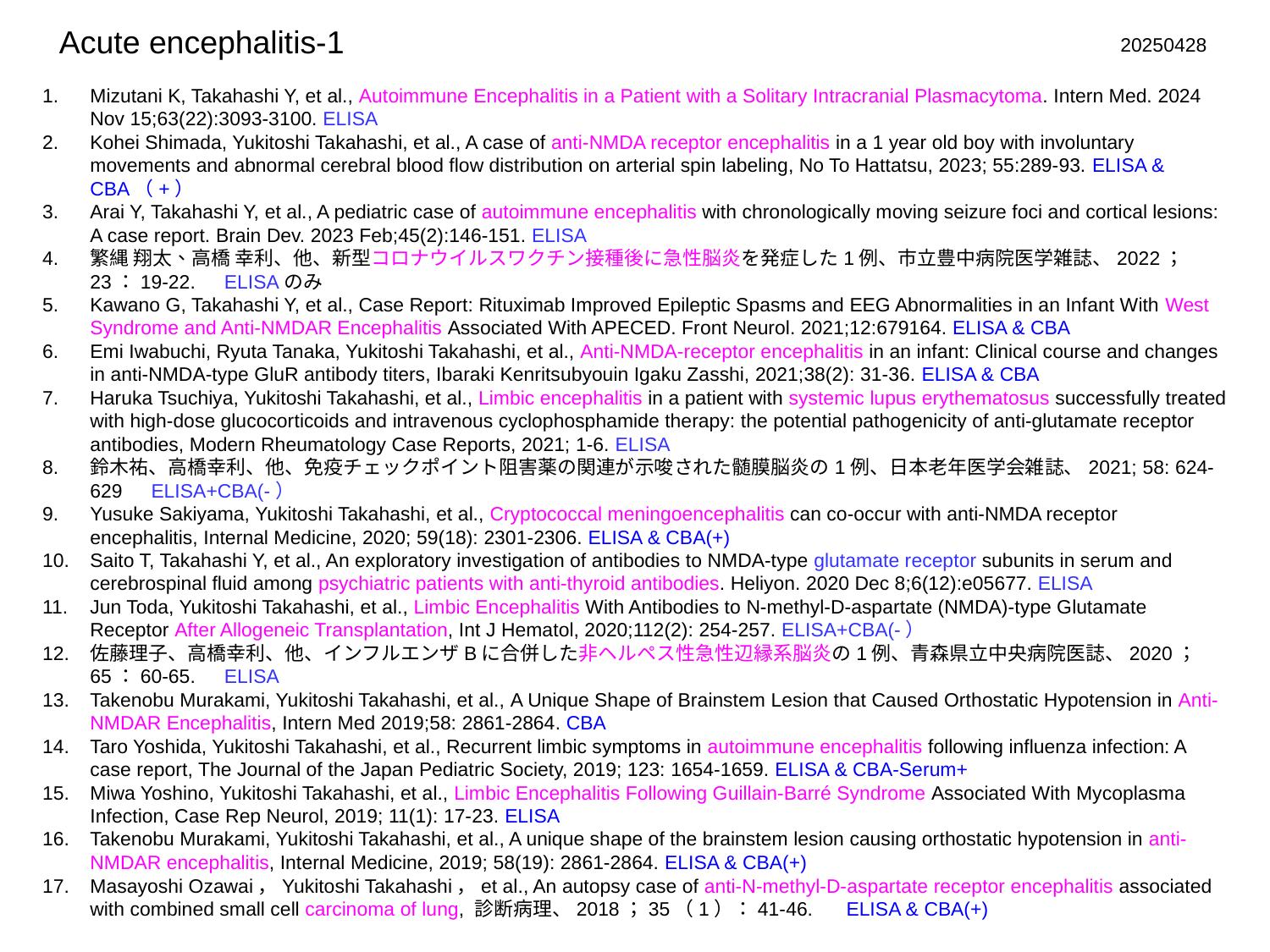

Acute encephalitis-1
20250428
Mizutani K, Takahashi Y, et al., Autoimmune Encephalitis in a Patient with a Solitary Intracranial Plasmacytoma. Intern Med. 2024 Nov 15;63(22):3093-3100. ELISA
Kohei Shimada, Yukitoshi Takahashi, et al., A case of anti-NMDA receptor encephalitis in a 1 year old boy with involuntary movements and abnormal cerebral blood flow distribution on arterial spin labeling, No To Hattatsu, 2023; 55:289-93. ELISA & CBA（+）
Arai Y, Takahashi Y, et al., A pediatric case of autoimmune encephalitis with chronologically moving seizure foci and cortical lesions: A case report. Brain Dev. 2023 Feb;45(2):146-151. ELISA
繁縄 翔太、高橋 幸利、他、新型コロナウイルスワクチン接種後に急性脳炎を発症した1例、市立豊中病院医学雑誌、2022；23：19-22.　ELISAのみ
Kawano G, Takahashi Y, et al., Case Report: Rituximab Improved Epileptic Spasms and EEG Abnormalities in an Infant With West Syndrome and Anti-NMDAR Encephalitis Associated With APECED. Front Neurol. 2021;12:679164. ELISA & CBA
Emi Iwabuchi, Ryuta Tanaka, Yukitoshi Takahashi, et al., Anti-NMDA-receptor encephalitis in an infant: Clinical course and changes in anti-NMDA-type GluR antibody titers, Ibaraki Kenritsubyouin Igaku Zasshi, 2021;38(2): 31-36. ELISA & CBA
Haruka Tsuchiya, Yukitoshi Takahashi, et al., Limbic encephalitis in a patient with systemic lupus erythematosus successfully treated with high-dose glucocorticoids and intravenous cyclophosphamide therapy: the potential pathogenicity of anti-glutamate receptor antibodies, Modern Rheumatology Case Reports, 2021; 1-6. ELISA
鈴木祐、高橋幸利、他、免疫チェックポイント阻害薬の関連が示唆された髄膜脳炎の1例、日本老年医学会雑誌、2021; 58: 624-629　ELISA+CBA(-）
Yusuke Sakiyama, Yukitoshi Takahashi, et al., Cryptococcal meningoencephalitis can co-occur with anti-NMDA receptor encephalitis, Internal Medicine, 2020; 59(18): 2301-2306. ELISA & CBA(+)
Saito T, Takahashi Y, et al., An exploratory investigation of antibodies to NMDA-type glutamate receptor subunits in serum and cerebrospinal fluid among psychiatric patients with anti-thyroid antibodies. Heliyon. 2020 Dec 8;6(12):e05677. ELISA
Jun Toda, Yukitoshi Takahashi, et al., Limbic Encephalitis With Antibodies to N-methyl-D-aspartate (NMDA)-type Glutamate Receptor After Allogeneic Transplantation, Int J Hematol, 2020;112(2): 254-257. ELISA+CBA(-）
佐藤理子、高橋幸利、他、インフルエンザBに合併した非ヘルペス性急性辺縁系脳炎の1例、青森県立中央病院医誌、2020；65：60-65.　ELISA
Takenobu Murakami, Yukitoshi Takahashi, et al., A Unique Shape of Brainstem Lesion that Caused Orthostatic Hypotension in Anti-NMDAR Encephalitis, Intern Med 2019;58: 2861-2864. CBA
Taro Yoshida, Yukitoshi Takahashi, et al., Recurrent limbic symptoms in autoimmune encephalitis following influenza infection: A case report, The Journal of the Japan Pediatric Society, 2019; 123: 1654-1659. ELISA & CBA-Serum+
Miwa Yoshino, Yukitoshi Takahashi, et al., Limbic Encephalitis Following Guillain-Barré Syndrome Associated With Mycoplasma Infection, Case Rep Neurol, 2019; 11(1): 17-23. ELISA
Takenobu Murakami, Yukitoshi Takahashi, et al., A unique shape of the brainstem lesion causing orthostatic hypotension in anti-NMDAR encephalitis, Internal Medicine, 2019; 58(19): 2861-2864. ELISA & CBA(+)
Masayoshi Ozawai，Yukitoshi Takahashi，et al., An autopsy case of anti-N-methyl-D-aspartate receptor encephalitis associated with combined small cell carcinoma of lung, 診断病理、2018；35（1）：41-46.　 ELISA & CBA(+)